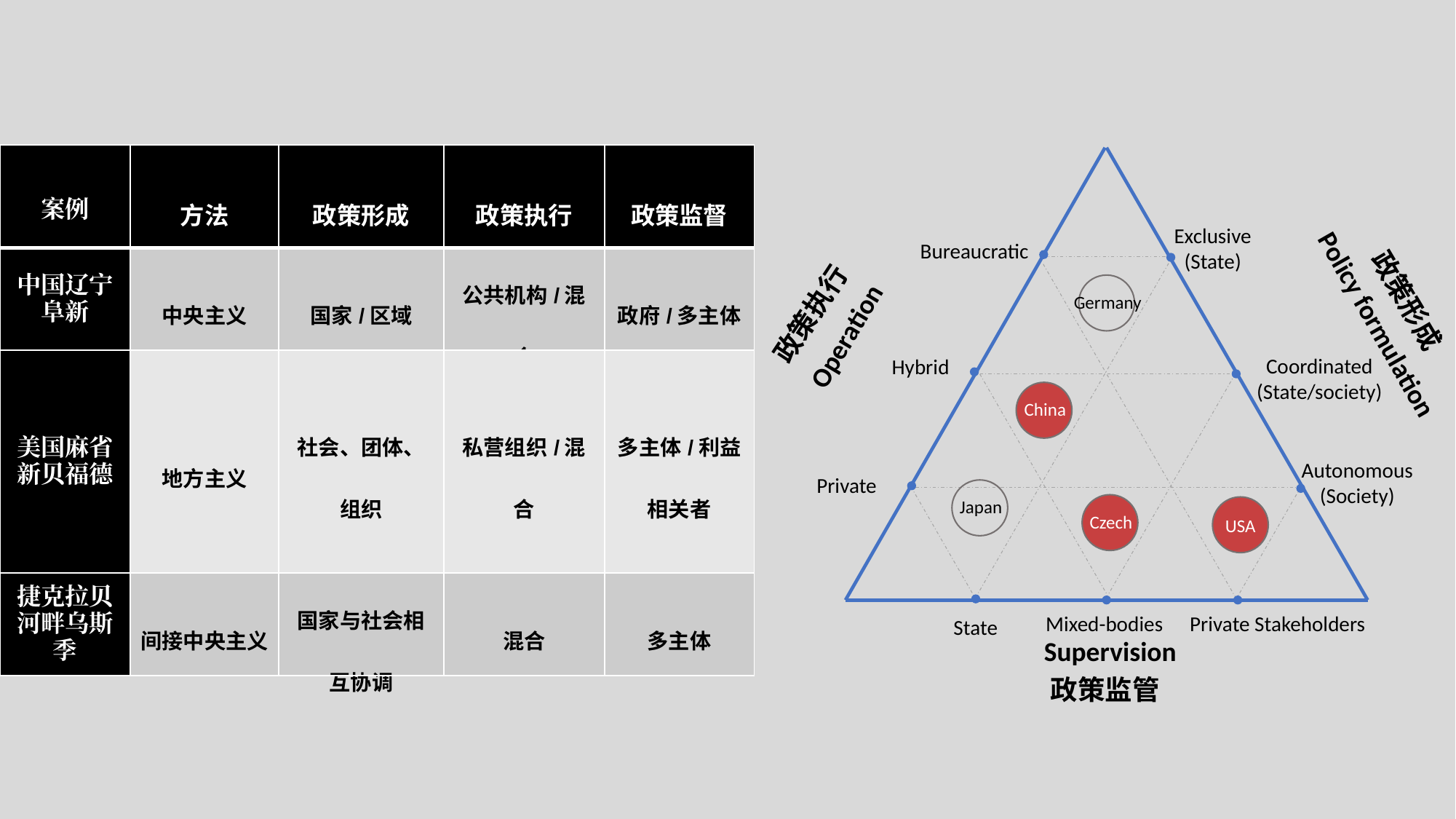

| 案例 | 方法 | 政策形成 | 政策执行 | 政策监督 |
| --- | --- | --- | --- | --- |
| 中国辽宁阜新 | 中央主义 | 国家/区域 | 公共机构/混合 | 政府/多主体 |
| 美国麻省新贝福德 | 地方主义 | 社会、团体、组织 | 私营组织/混合 | 多主体/利益相关者 |
| 捷克拉贝河畔乌斯季 | 间接中央主义 | 国家与社会相互协调 | 混合 | 多主体 |
Exclusive
(State)
Bureaucratic

政策形成
Germany
政策执行
Policy formulation
Operation
Coordinated
(State/society)
Hybrid

China
Autonomous
(Society)
Private

Japan

Czech
USA

Private Stakeholders
Mixed-bodies
State
Supervision
政策监管